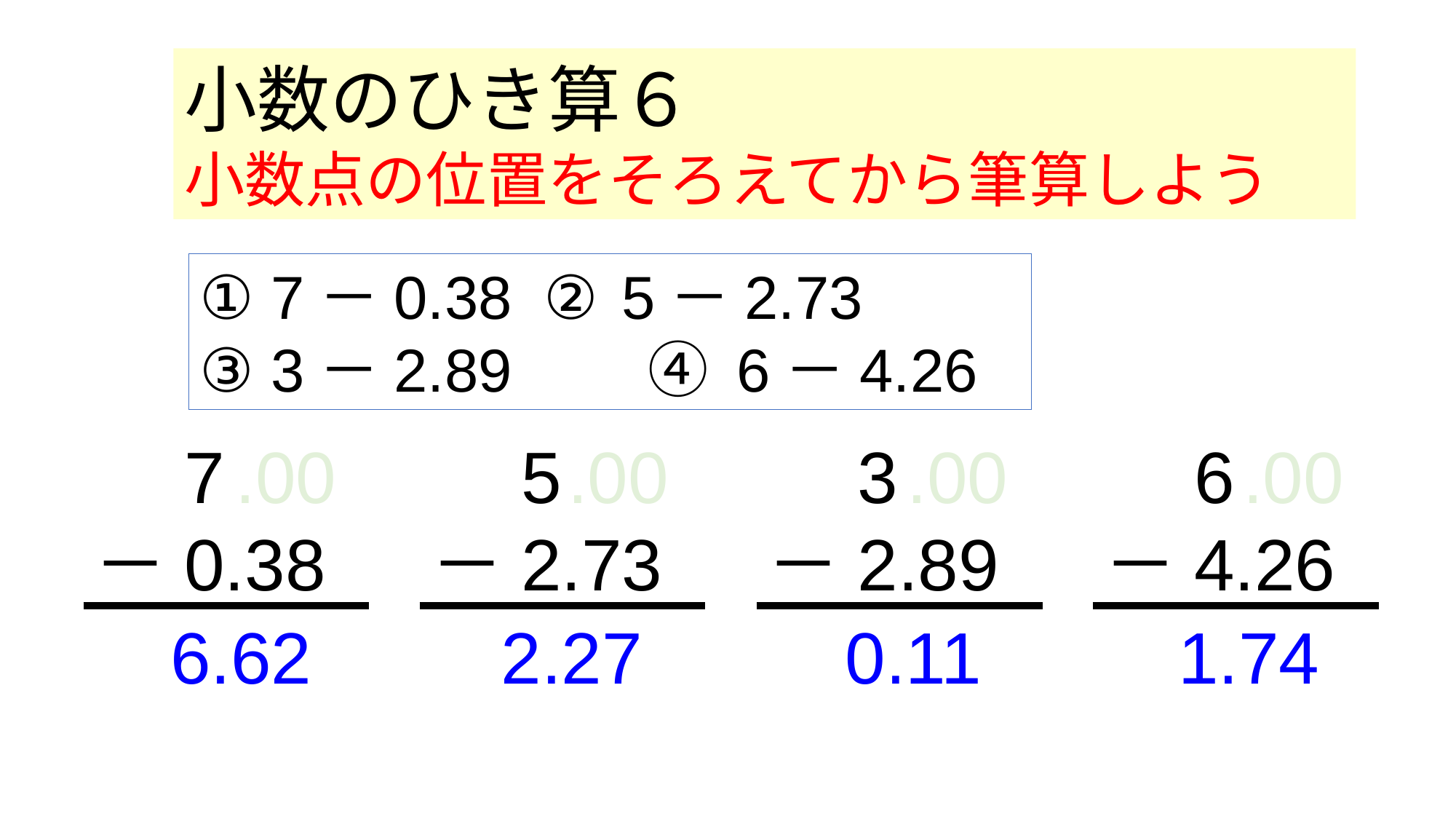

小数のひき算６
小数点の位置をそろえてから筆算しよう
① 7－0.38	 ② 5－2.73
③ 3－2.89　　④ 6－4.26
　7
－0.38
.00
　5
－2.73
.00
　3
－2.89
.00
　6
－4.26
.00
6.62
2.27
0.11
1.74